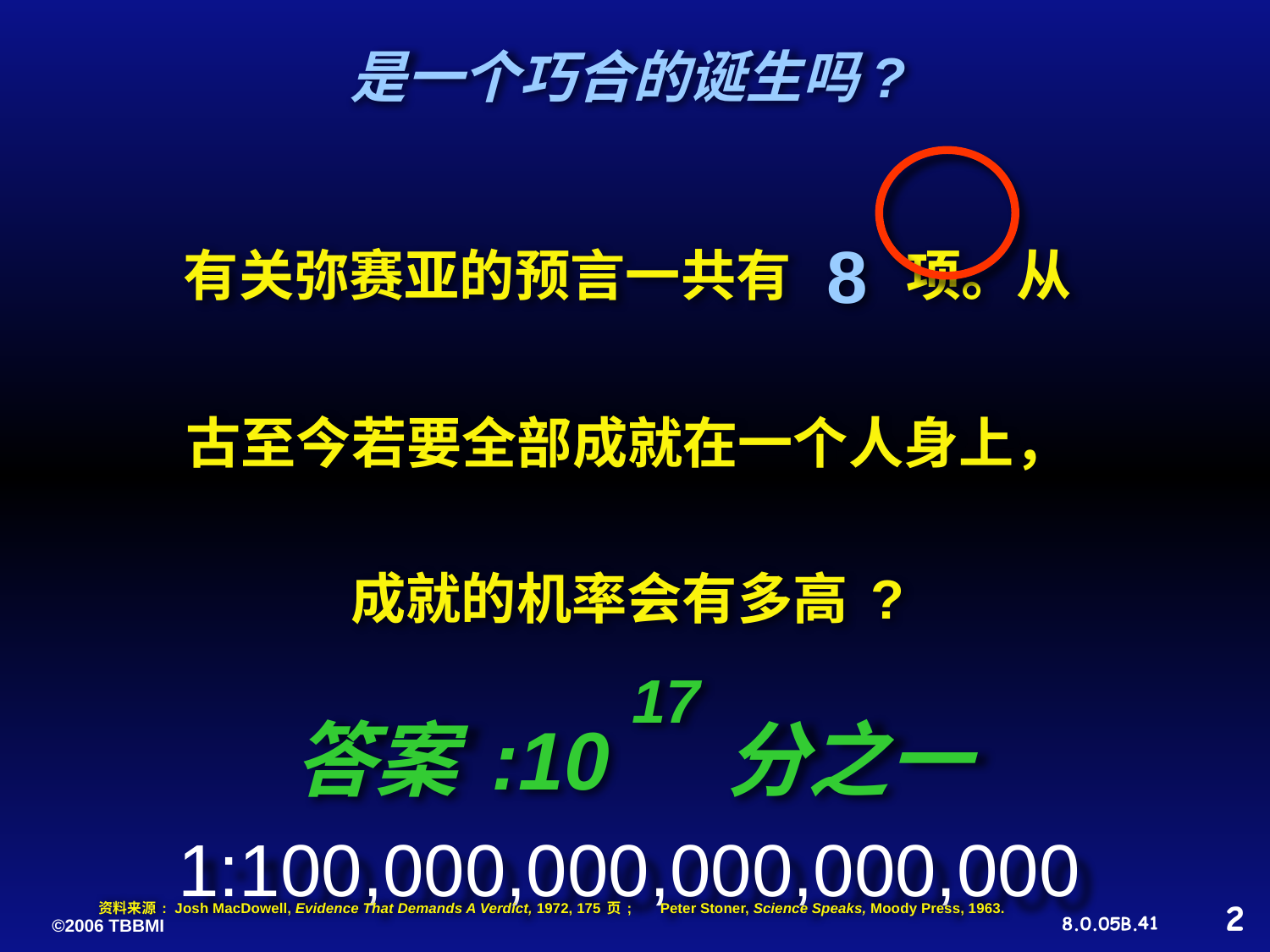

是一个巧合的诞生吗?
有关弥赛亚的预言一共有 8 项。从古至今若要全部成就在一个人身上，成就的机率会有多高?

答案:10 17分之一
1:100,000,000,000,000,000
资料来源:  Josh MacDowell, Evidence That Demands A Verdict, 1972, 175页;       Peter Stoner, Science Speaks, Moody Press, 1963.
2

41